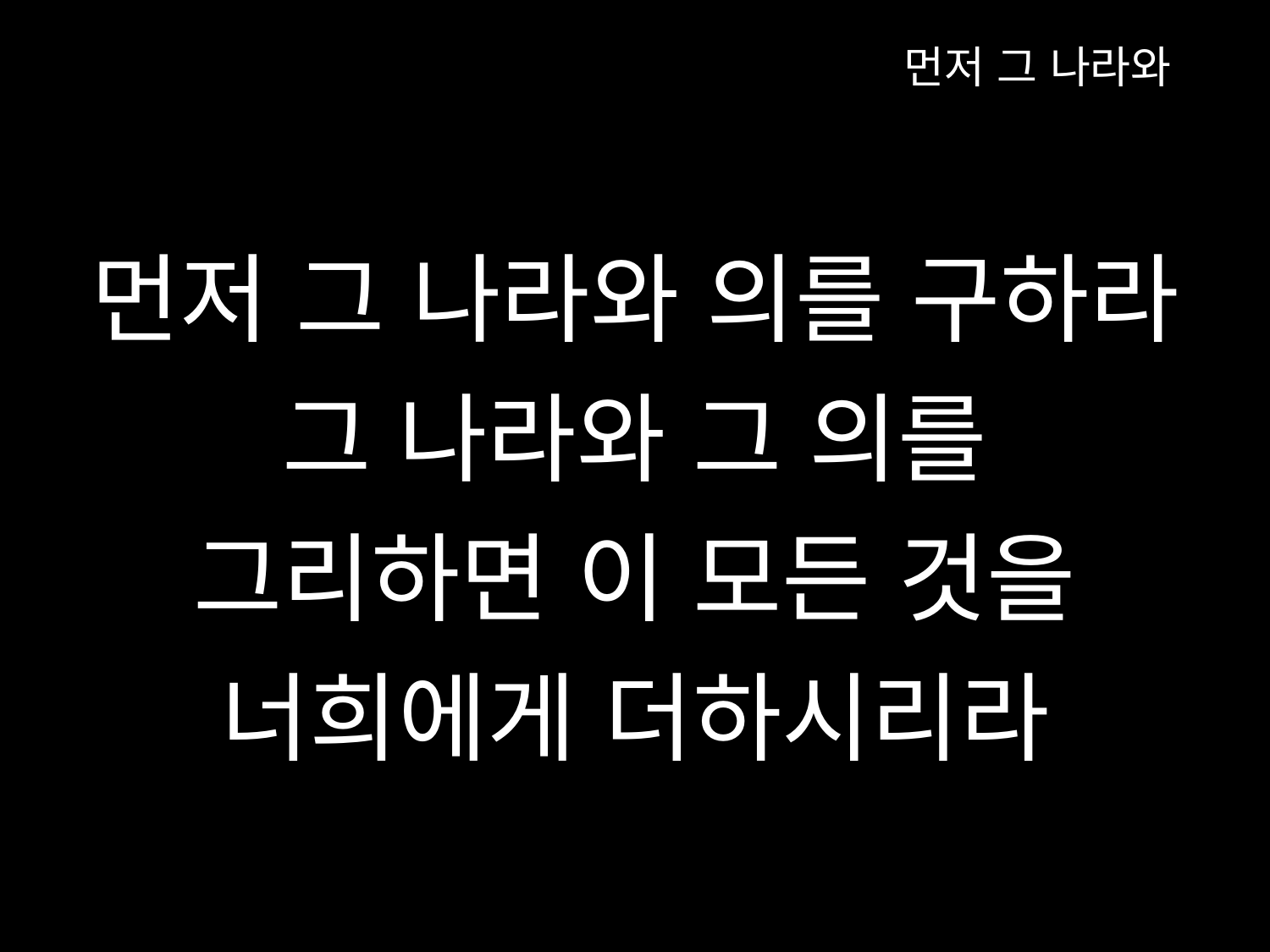

먼저 그 나라와
먼저 그 나라와 의를 구하라
그 나라와 그 의를
그리하면 이 모든 것을
너희에게 더하시리라